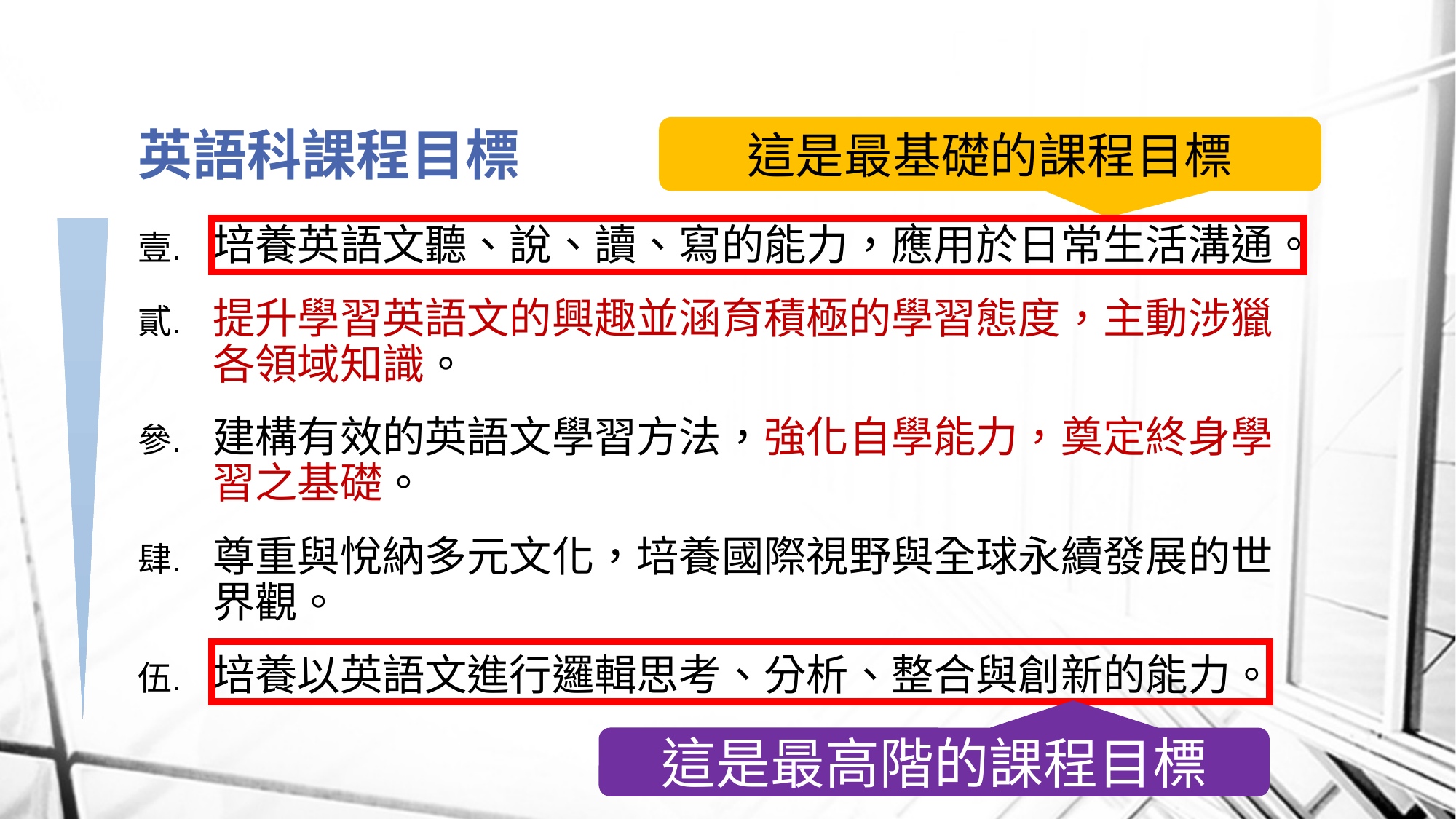

# 英語科課程目標
這是最基礎的課程目標

培養英語文聽、說、讀、寫的能力，應用於日常生活溝通。
提升學習英語文的興趣並涵育積極的學習態度，主動涉獵各領域知識。
建構有效的英語文學習方法，強化自學能力，奠定終身學習之基礎。
尊重與悅納多元文化，培養國際視野與全球永續發展的世界觀。
培養以英語文進行邏輯思考、分析、整合與創新的能力。

這是最高階的課程目標